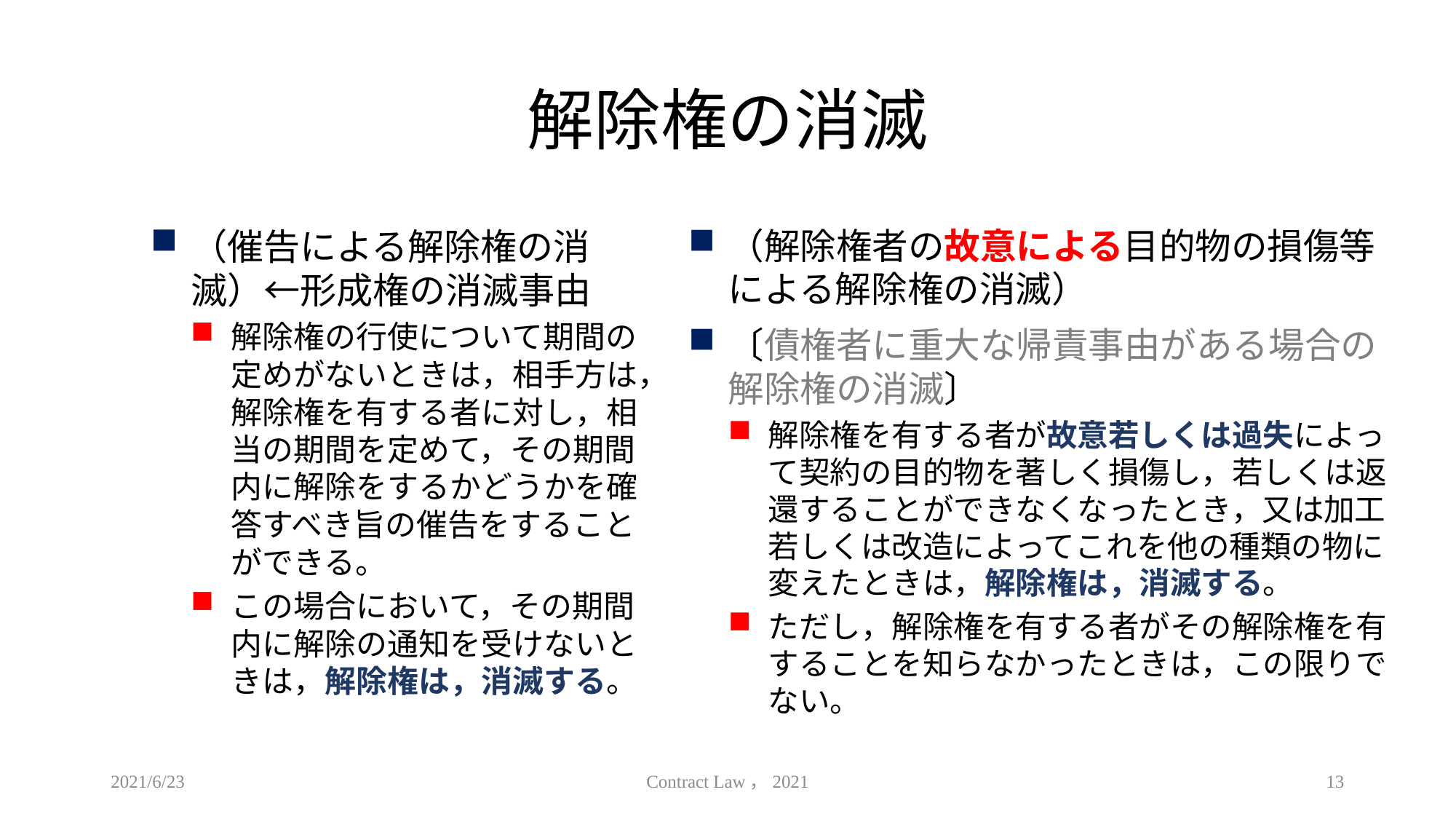

# 解除権の消滅
（催告による解除権の消滅）←形成権の消滅事由
解除権の行使について期間の定めがないときは，相手方は，解除権を有する者に対し，相当の期間を定めて，その期間内に解除をするかどうかを確答すべき旨の催告をすることができる。
この場合において，その期間内に解除の通知を受けないときは，解除権は，消滅する。
（解除権者の故意による目的物の損傷等による解除権の消滅）
〔債権者に重大な帰責事由がある場合の解除権の消滅〕
解除権を有する者が故意若しくは過失によって契約の目的物を著しく損傷し，若しくは返還することができなくなったとき，又は加工若しくは改造によってこれを他の種類の物に変えたときは，解除権は，消滅する。
ただし，解除権を有する者がその解除権を有することを知らなかったときは，この限りでない。
2021/6/23
Contract Law，2021
13